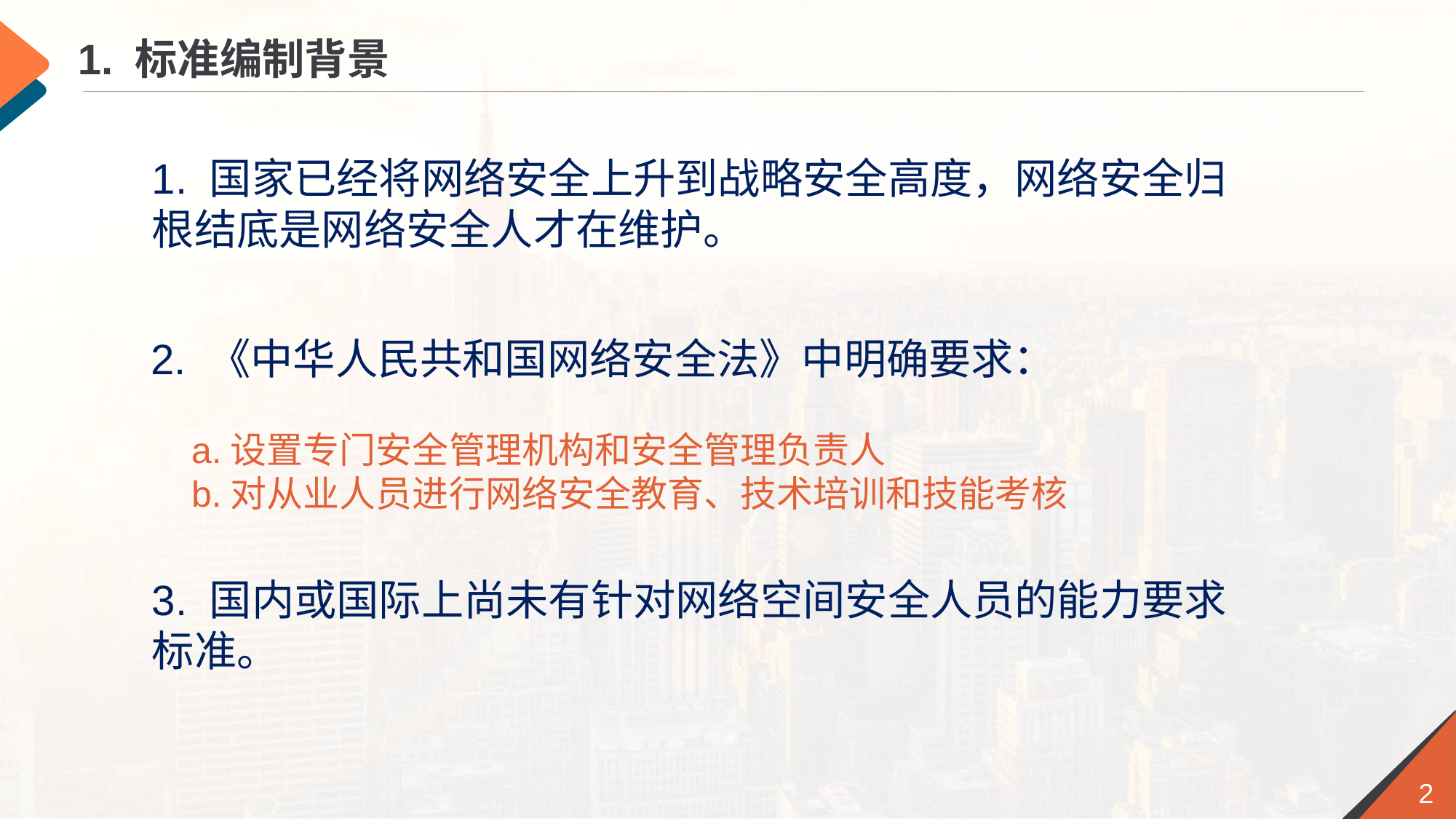

1. 标准编制背景

1. 国家已经将网络安全上升到战略安全高度，网络安全归根结底是网络安全人才在维护。
2. 《中华人民共和国网络安全法》中明确要求：

    a.设置专门安全管理机构和安全管理负责人
    b.对从业人员进行网络安全教育、技术培训和技能考核
3. 国内或国际上尚未有针对网络空间安全人员的能力要求标准。